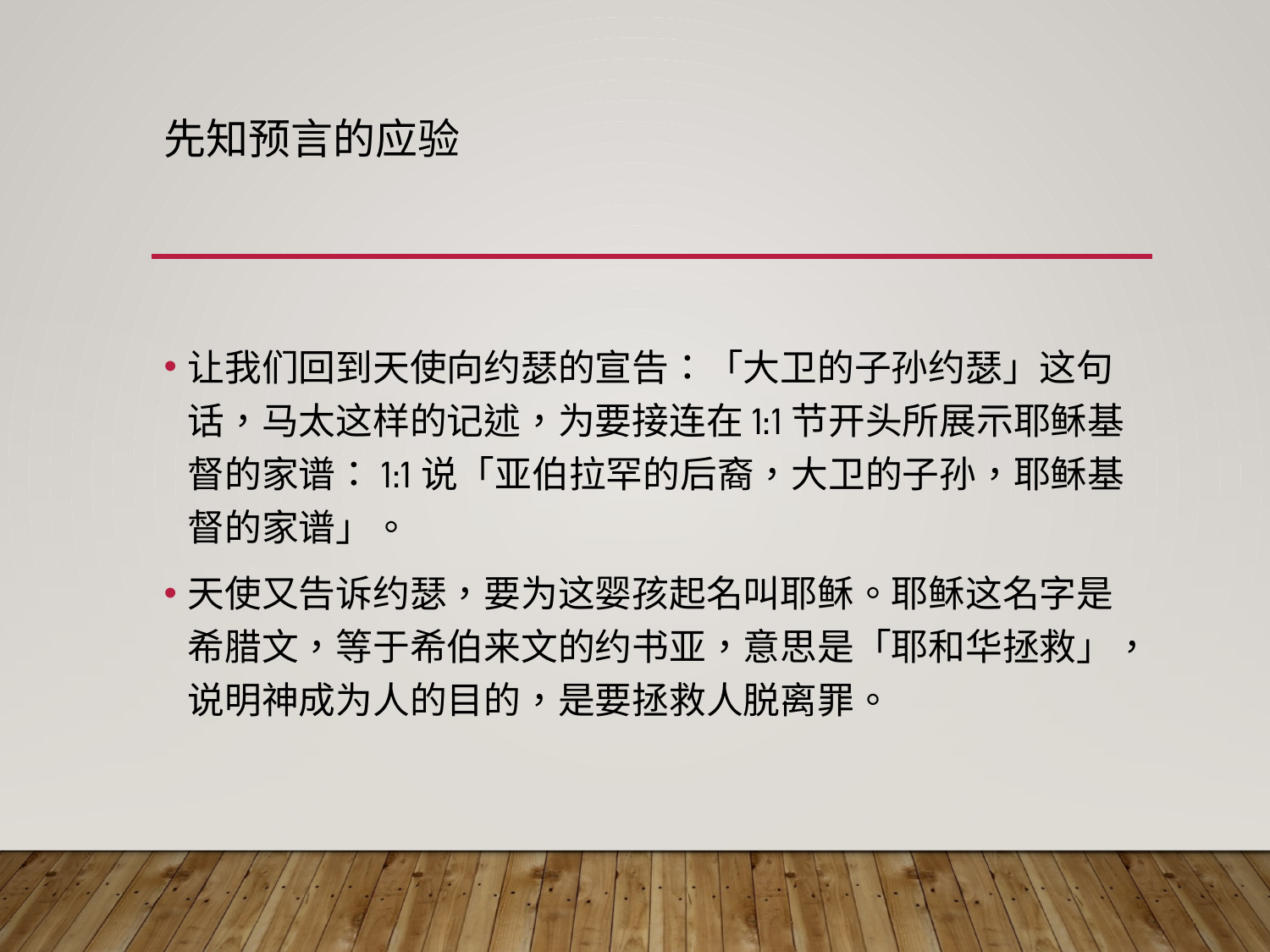

# 先知预言的应验
让我们回到天使向约瑟的宣告：「大卫的子孙约瑟」这句话，马太这样的记述，为要接连在1:1节开头所展示耶稣基督的家谱：1:1说「亚伯拉罕的后裔，大卫的子孙，耶稣基督的家谱」。
天使又告诉约瑟，要为这婴孩起名叫耶稣。耶稣这名字是希腊文，等于希伯来文的约书亚，意思是「耶和华拯救」，说明神成为人的目的，是要拯救人脱离罪。